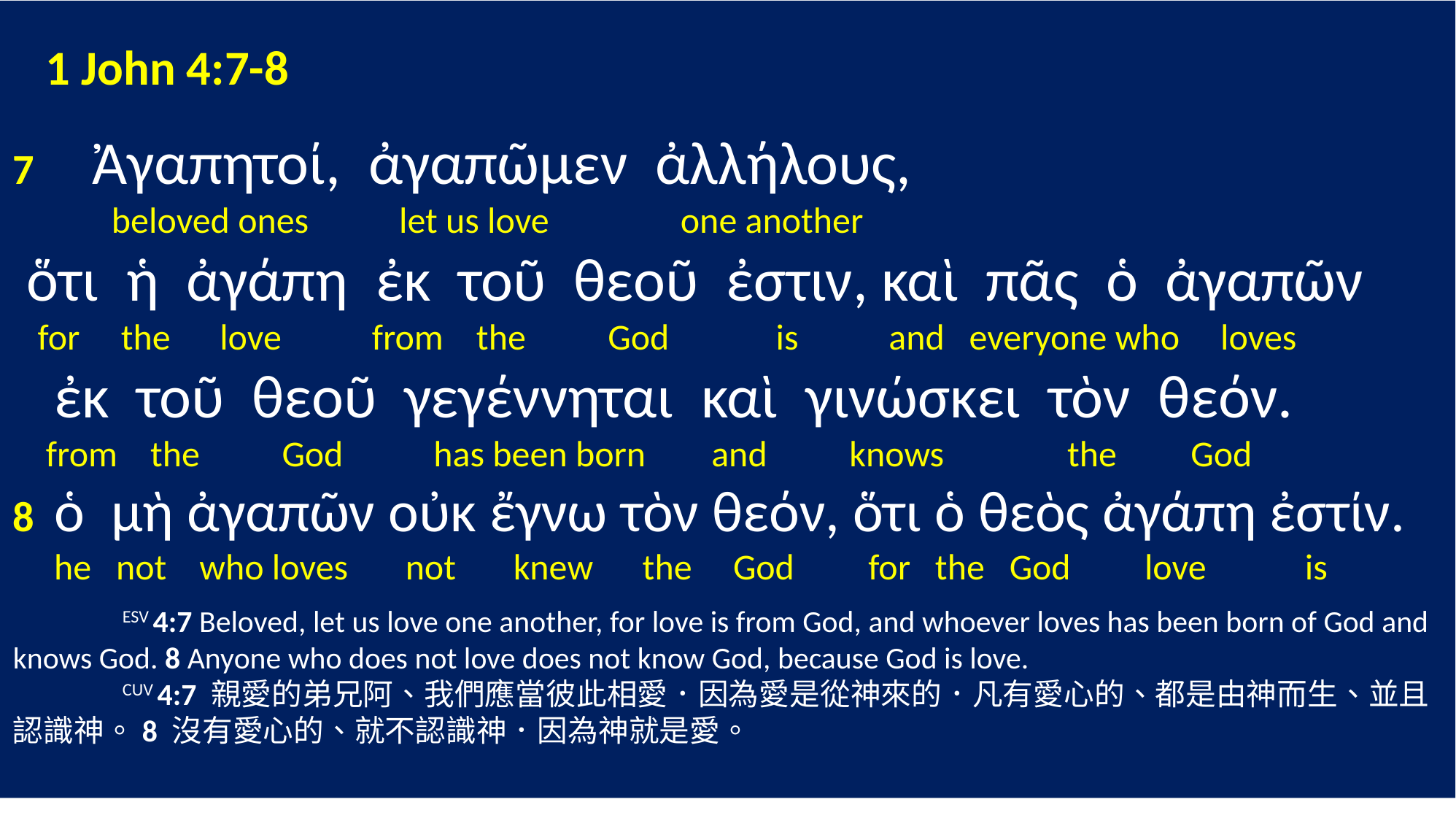

1 John 4:7-8

7     Ἀγαπητοί,  ἀγαπῶμεν  ἀλλήλους,
            beloved ones           let us love                one another
 ὅτι  ἡ  ἀγάπη  ἐκ  τοῦ  θεοῦ  ἐστιν, καὶ  πᾶς  ὁ  ἀγαπῶν
   for     the      love           from    the          God             is           and   everyone who     loves
   ἐκ  τοῦ  θεοῦ  γεγέννηται  καὶ  γινώσκει  τὸν  θεόν.
    from    the          God           has been born        and          knows               the         God
8  ὁ  μὴ ἀγαπῶν οὐκ ἔγνω τὸν θεόν, ὅτι ὁ θεὸς ἀγάπη ἐστίν.
     he   not    who loves       not       knew      the     God         for   the   God         love            is

	ESV 4:7 Beloved, let us love one another, for love is from God, and whoever loves has been born of God and knows God. 8 Anyone who does not love does not know God, because God is love.
	CUV 4:7 親愛的弟兄阿、我們應當彼此相愛．因為愛是從神來的．凡有愛心的、都是由神而生、並且認識神。8 沒有愛心的、就不認識神．因為神就是愛。